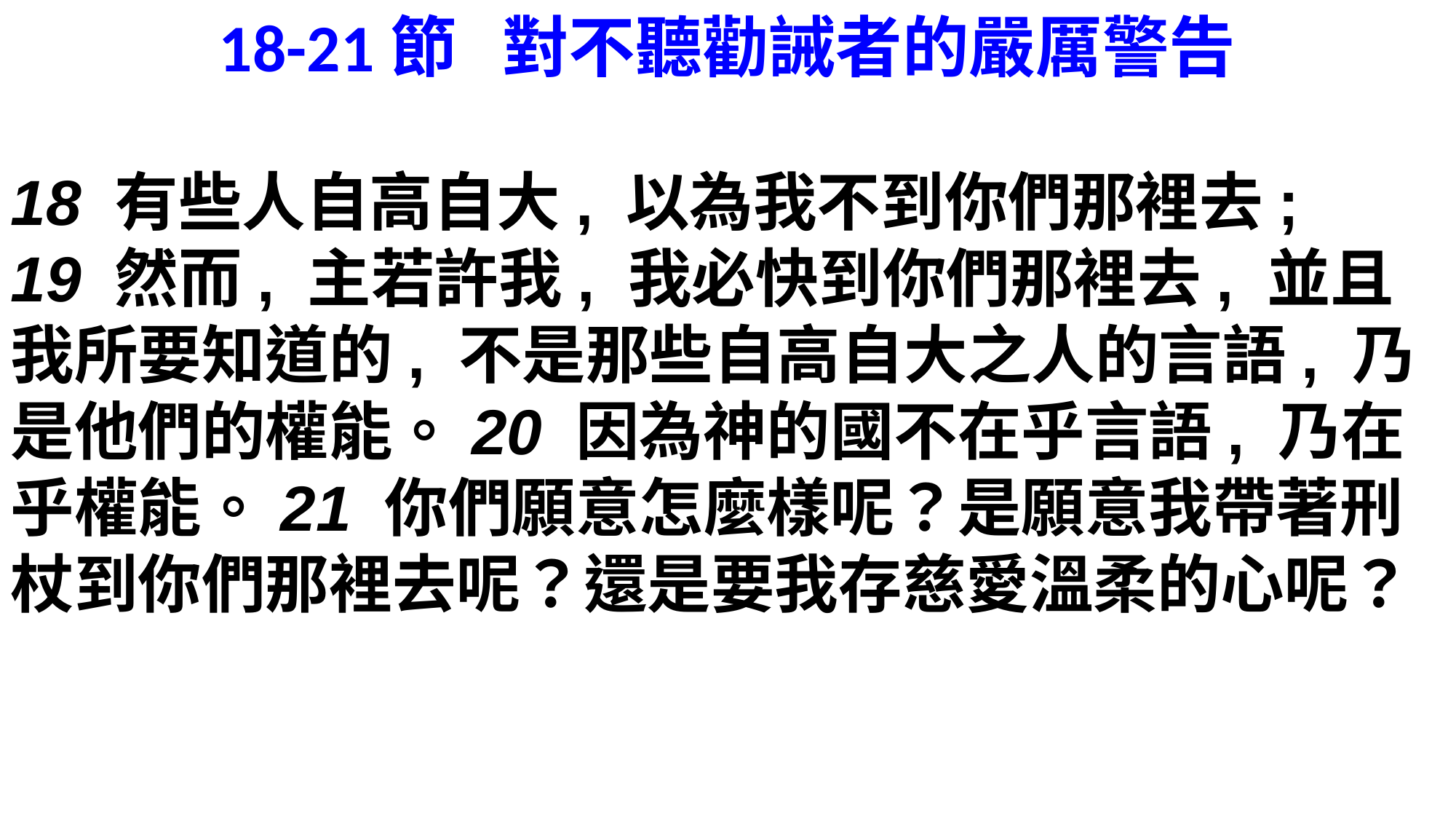

18-21節   對不聽勸誡者的嚴厲警告

18 有些人自高自大, 以為我不到你們那裡去; 19 然而, 主若許我, 我必快到你們那裡去, 並且我所要知道的, 不是那些自高自大之人的言語, 乃是他們的權能。20 因為神的國不在乎言語, 乃在乎權能。21 你們願意怎麼樣呢？是願意我帶著刑杖到你們那裡去呢？還是要我存慈愛溫柔的心呢？